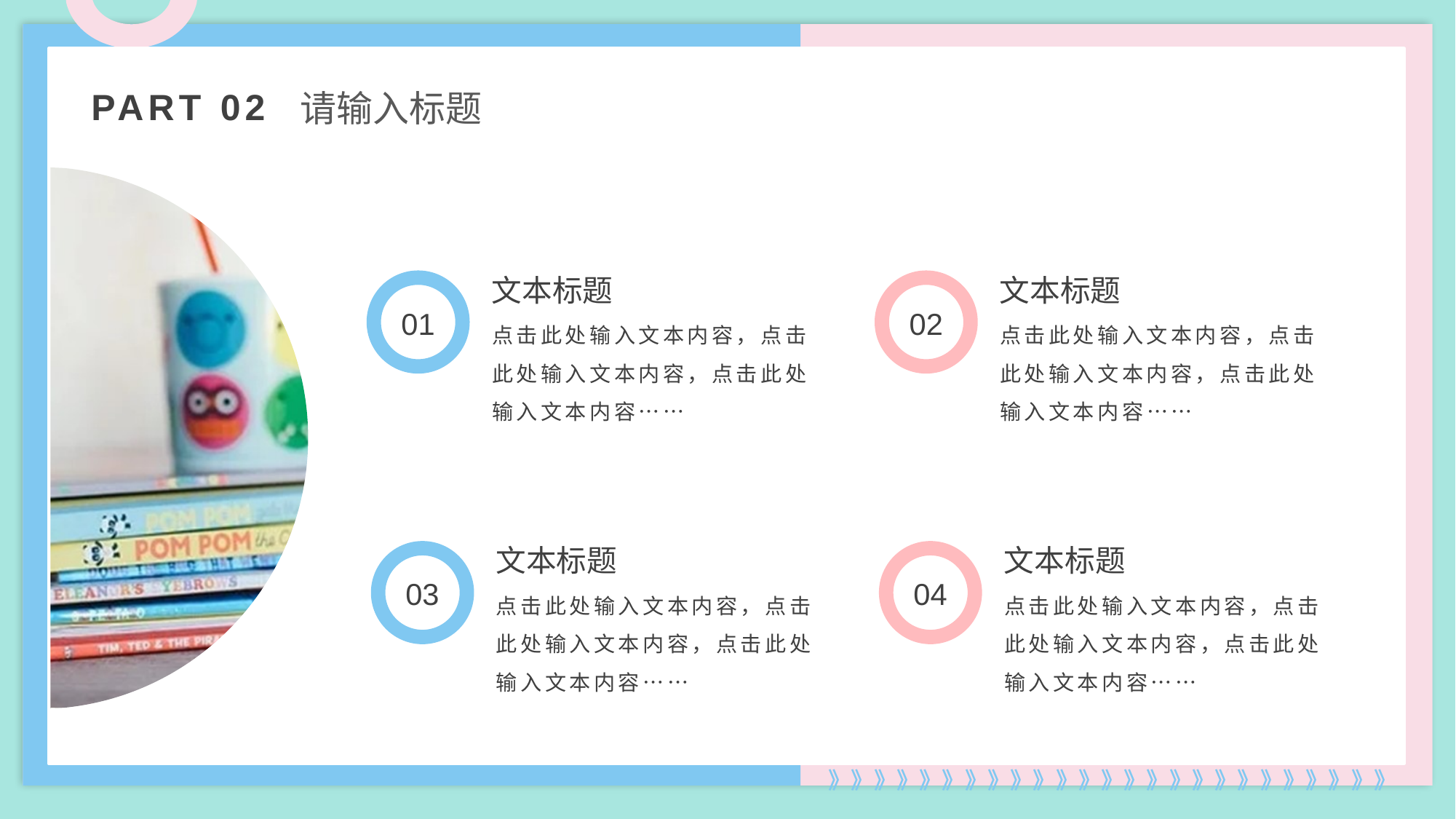

PART 02
请输入标题

文本标题
点击此处输入文本内容，点击此处输入文本内容，点击此处输入文本内容……

01
文本标题
点击此处输入文本内容，点击此处输入文本内容，点击此处输入文本内容……

02
文本标题
点击此处输入文本内容，点击此处输入文本内容，点击此处输入文本内容……

03
文本标题
点击此处输入文本内容，点击此处输入文本内容，点击此处输入文本内容……

04